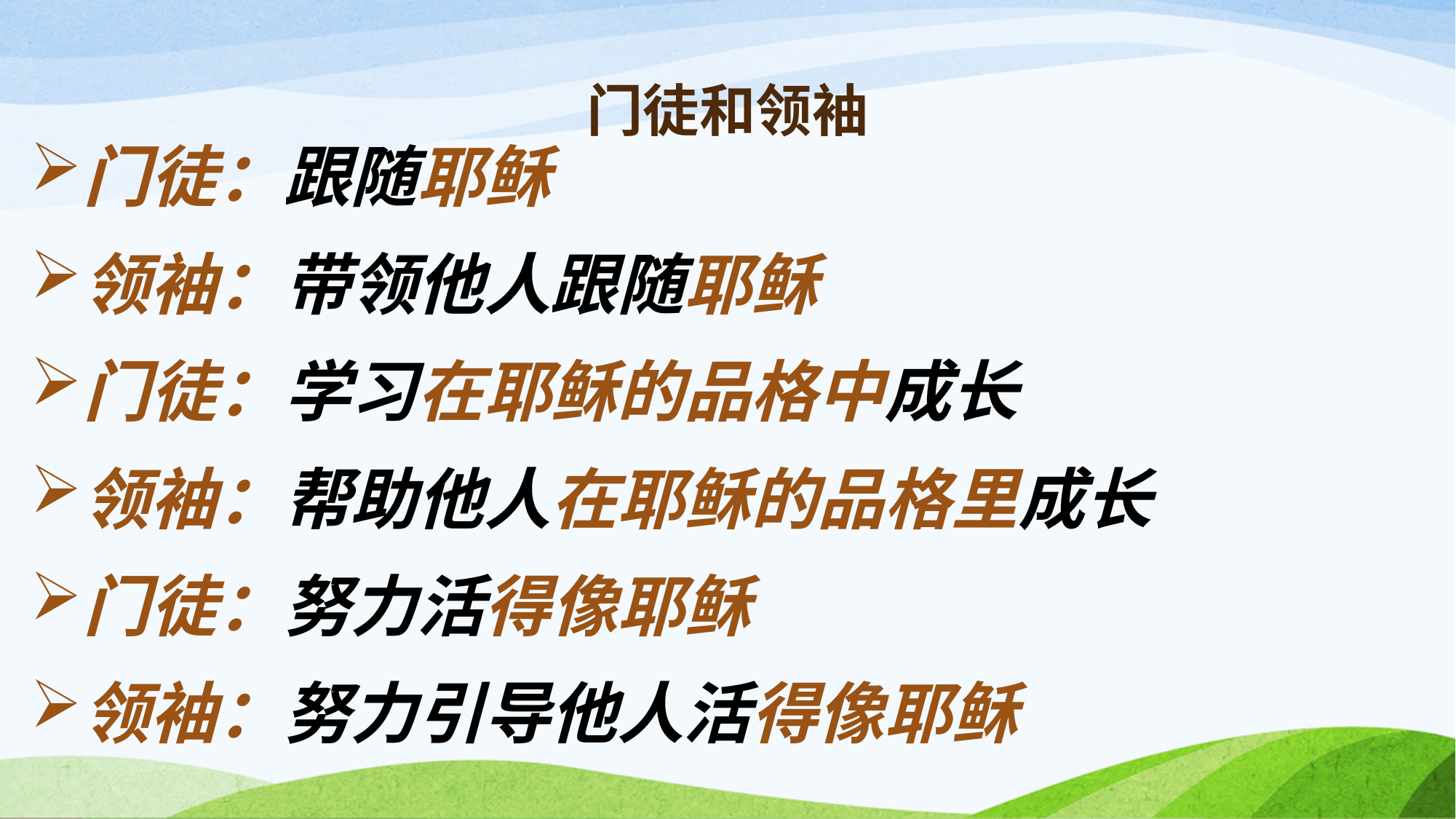

# 门徒和领袖
门徒：跟随耶稣
领袖：带领他人跟随耶稣
门徒：学习在耶稣的品格中成长
领袖：帮助他人在耶稣的品格里成长
门徒：努力活得像耶稣
领袖：努力引导他人活得像耶稣